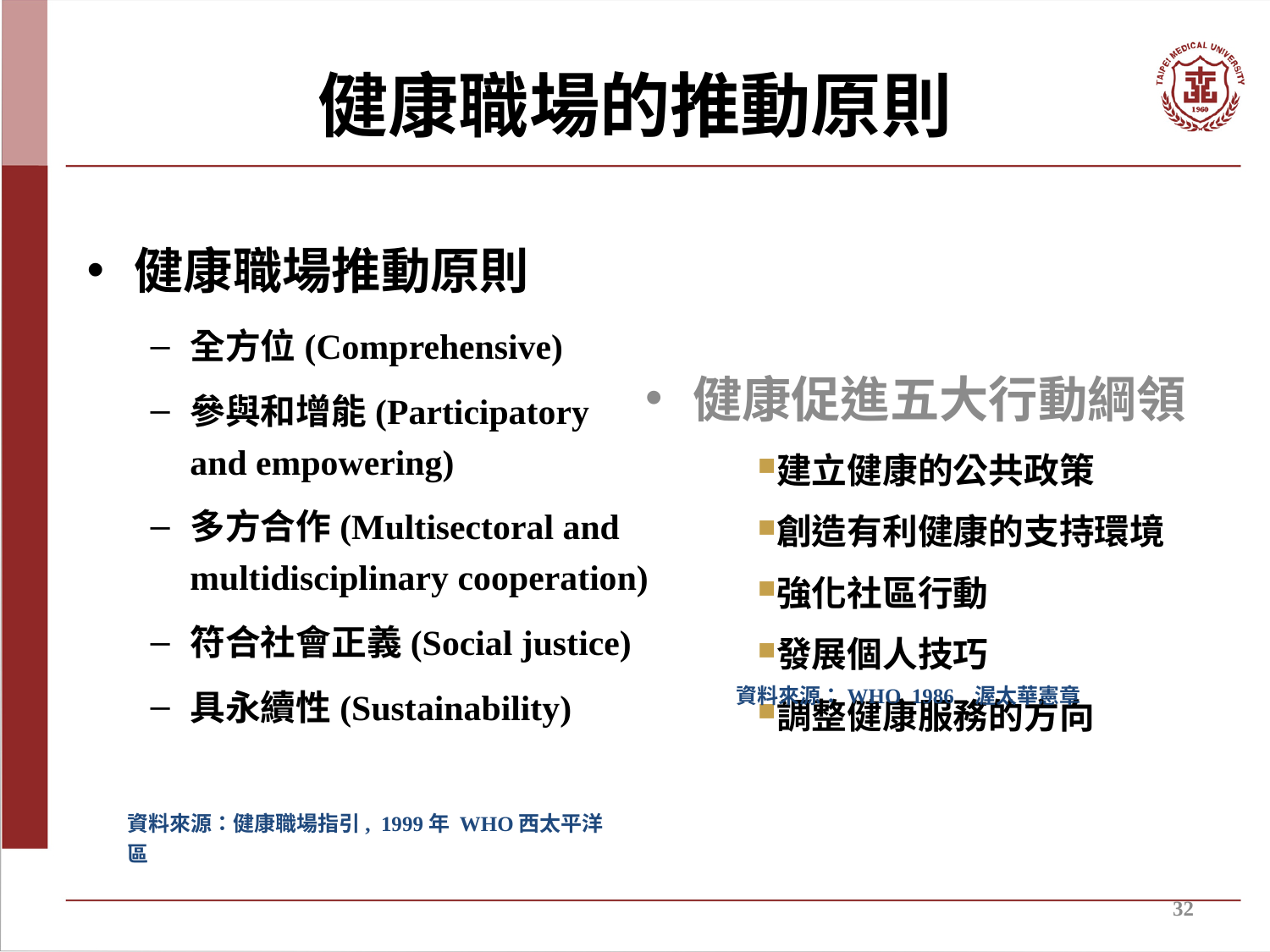

# 健康職場的推動原則
健康職場推動原則
全方位(Comprehensive)
參與和增能(Participatory and empowering)
多方合作(Multisectoral and multidisciplinary cooperation)
符合社會正義(Social justice)
具永續性(Sustainability)
健康促進五大行動綱領
建立健康的公共政策
創造有利健康的支持環境
強化社區行動
發展個人技巧
調整健康服務的方向
資料來源：WHO  1986   渥太華憲章
資料來源：健康職場指引,  1999年 WHO西太平洋區
32